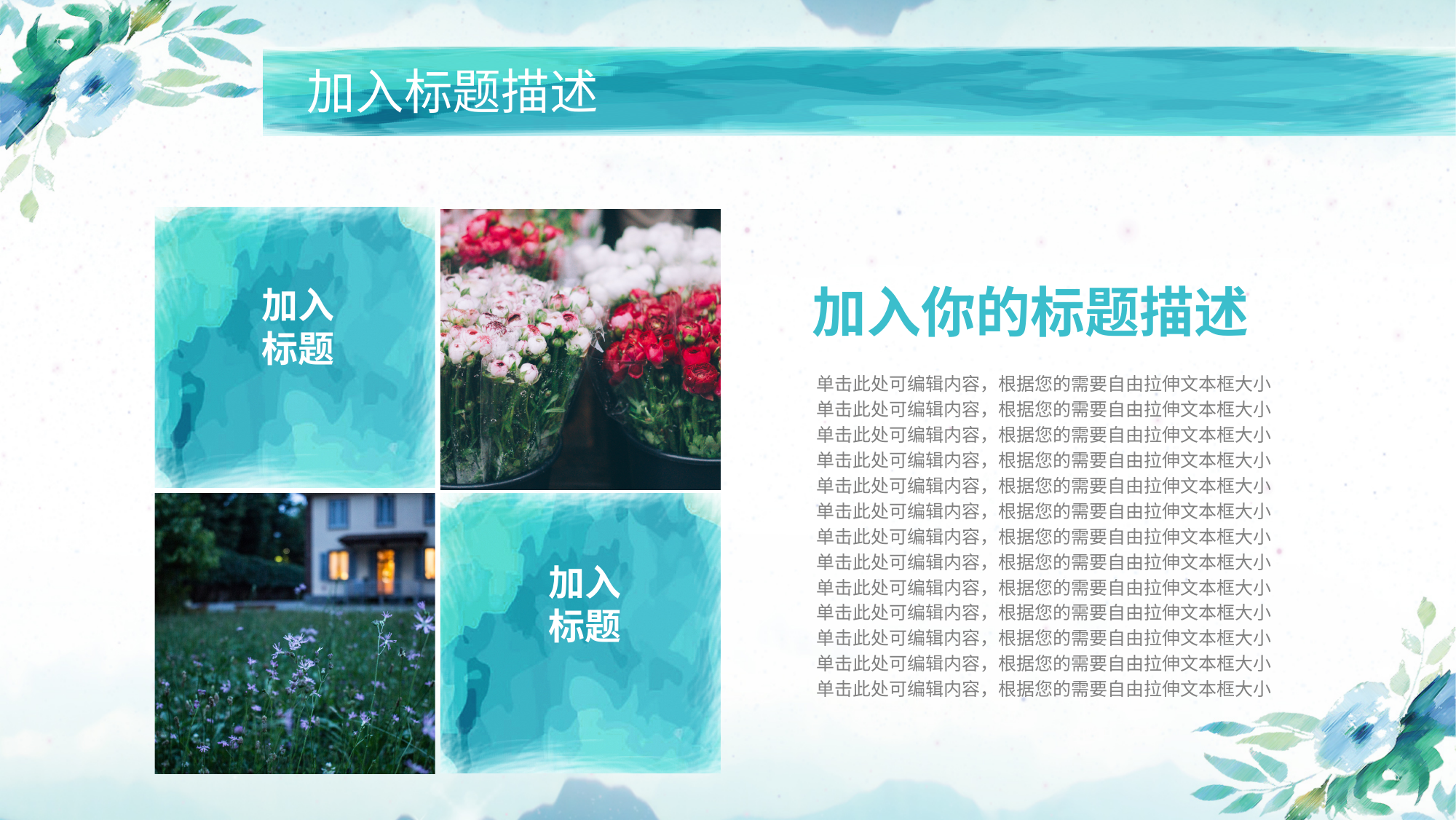

加入标题描述

加入
标题

加入
标题
加入你的标题描述
单击此处可编辑内容，根据您的需要自由拉伸文本框大小
单击此处可编辑内容，根据您的需要自由拉伸文本框大小
单击此处可编辑内容，根据您的需要自由拉伸文本框大小
单击此处可编辑内容，根据您的需要自由拉伸文本框大小
单击此处可编辑内容，根据您的需要自由拉伸文本框大小
单击此处可编辑内容，根据您的需要自由拉伸文本框大小
单击此处可编辑内容，根据您的需要自由拉伸文本框大小
单击此处可编辑内容，根据您的需要自由拉伸文本框大小
单击此处可编辑内容，根据您的需要自由拉伸文本框大小
单击此处可编辑内容，根据您的需要自由拉伸文本框大小
单击此处可编辑内容，根据您的需要自由拉伸文本框大小
单击此处可编辑内容，根据您的需要自由拉伸文本框大小
单击此处可编辑内容，根据您的需要自由拉伸文本框大小